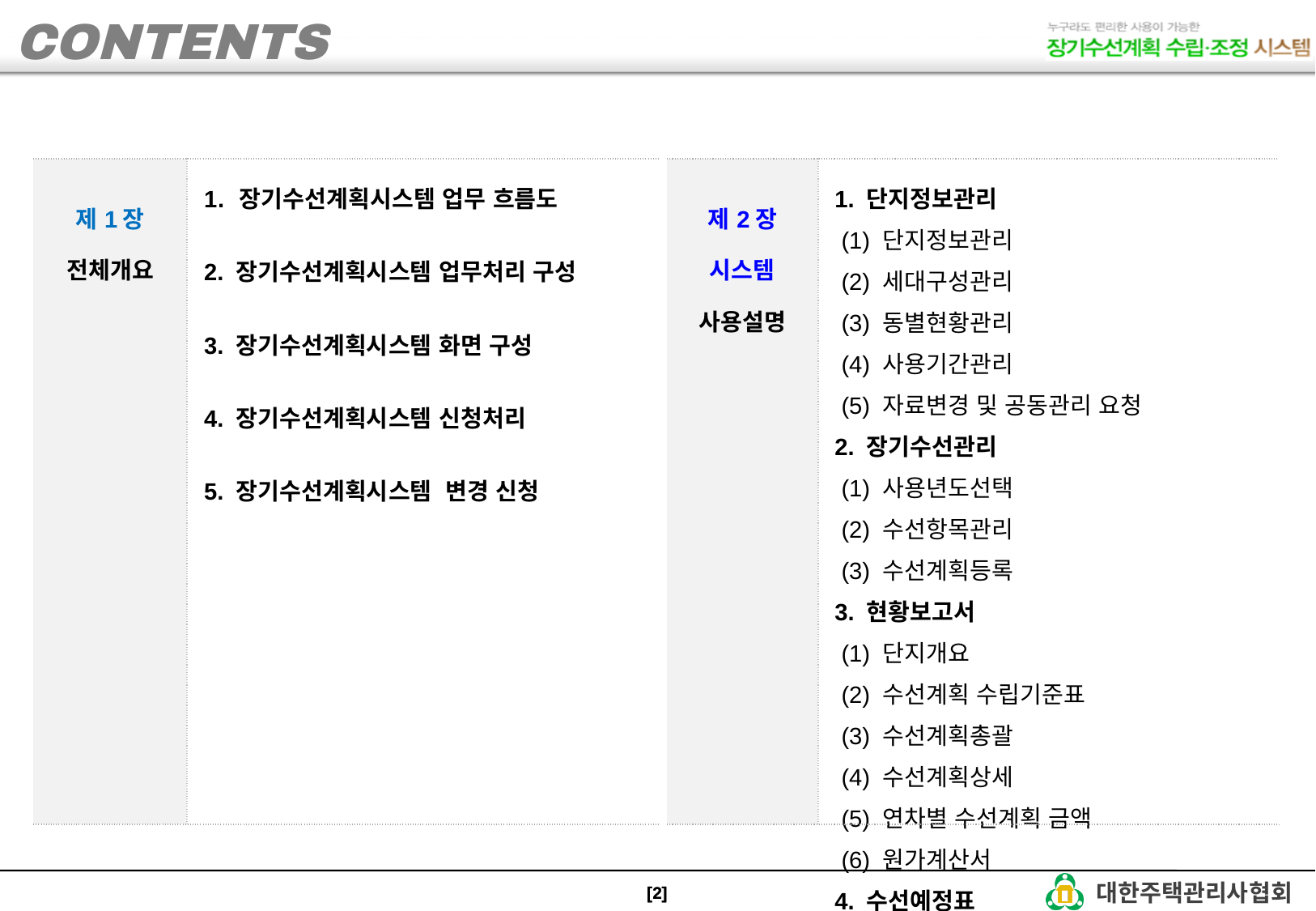

CONTENTS
| 제1장 전체개요 | 장기수선계획시스템 업무 흐름도 2. 장기수선계획시스템 업무처리 구성 3. 장기수선계획시스템 화면 구성 4. 장기수선계획시스템 신청처리 5. 장기수선계획시스템 변경 신청 |
| --- | --- |
| 제2장 시스템 사용설명 | 1. 단지정보관리 (1) 단지정보관리 (2) 세대구성관리 (3) 동별현황관리 (4) 사용기간관리 (5) 자료변경 및 공동관리 요청 2. 장기수선관리 (1) 사용년도선택 (2) 수선항목관리 (3) 수선계획등록 3. 현황보고서 (1) 단지개요 (2) 수선계획 수립기준표 (3) 수선계획총괄 (4) 수선계획상세 (5) 연차별 수선계획 금액 (6) 원가계산서 4. 수선예정표 (1) 수선계획 실시계획서 |
| --- | --- |